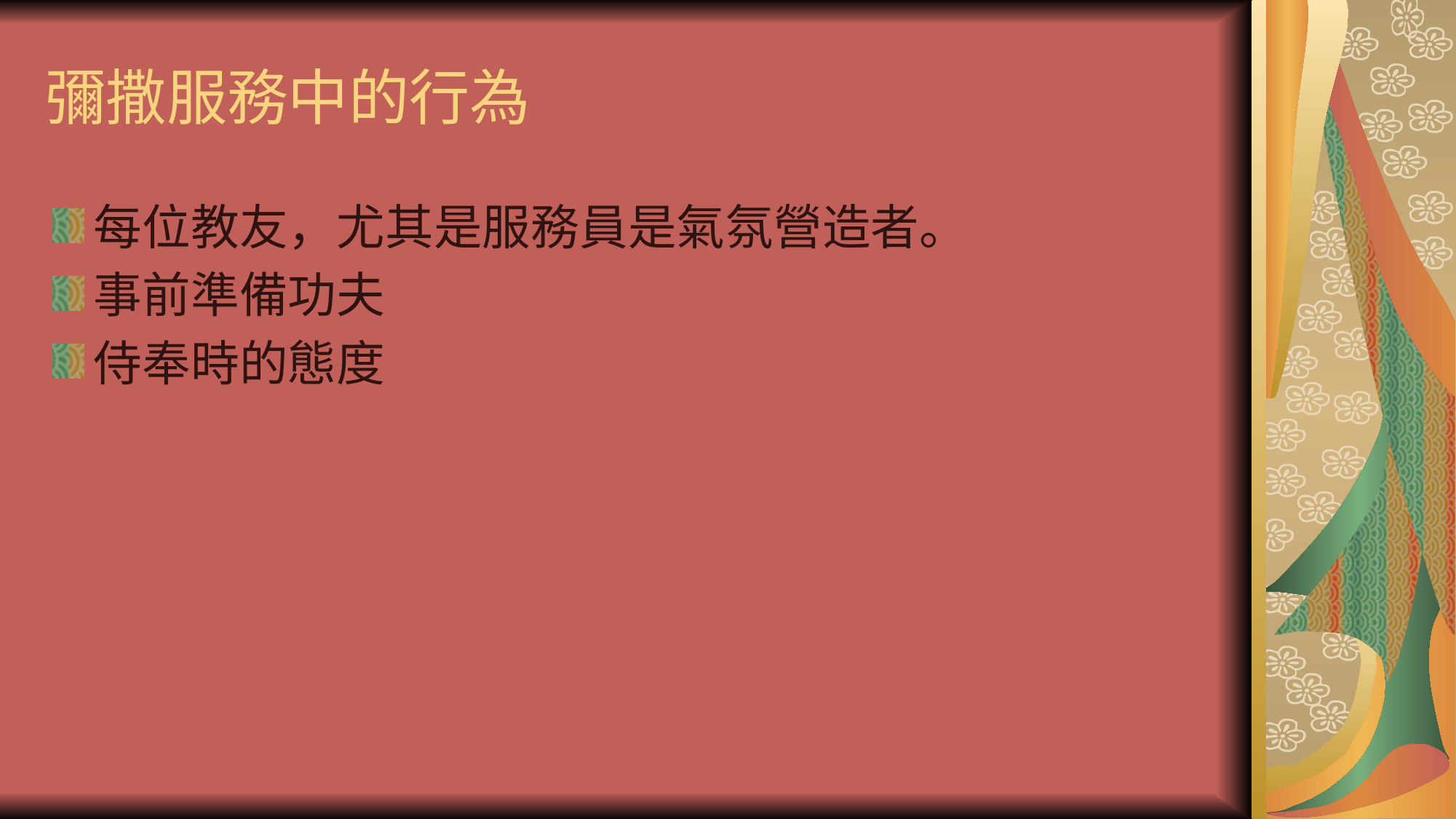

# 彌撒服務中的行為
每位教友，尤其是服務員是氣氛營造者。
事前準備功夫
侍奉時的態度